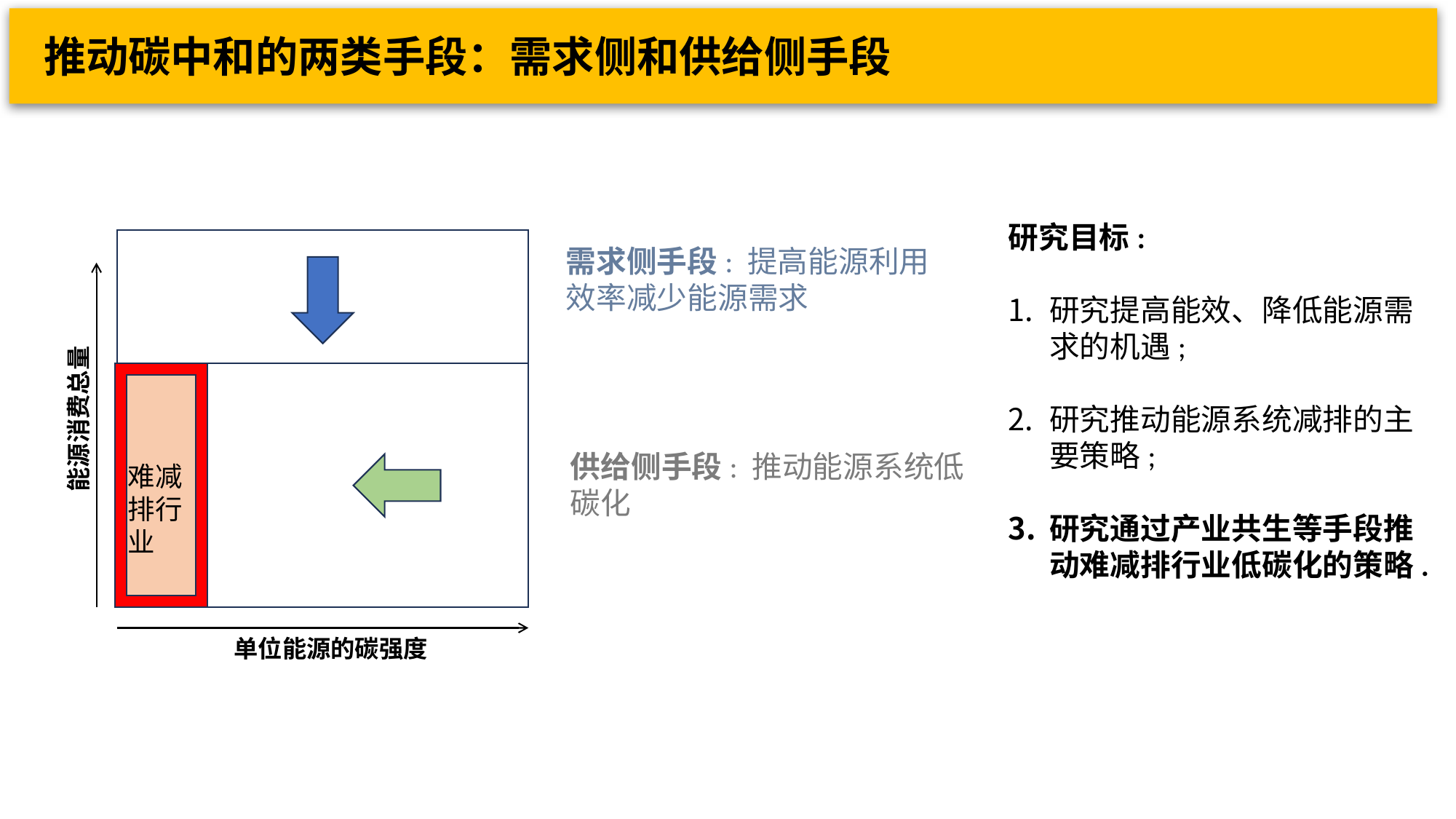

推动碳中和的两类手段：需求侧和供给侧手段
研究目标:

研究提高能效、降低能源需求的机遇;

研究推动能源系统减排的主要策略;

研究通过产业共生等手段推动难减排行业低碳化的策略.

需求侧手段: 提高能源利用效率减少能源需求

能源消费总量
供给侧手段: 推动能源系统低碳化
难减排行业

单位能源的碳强度